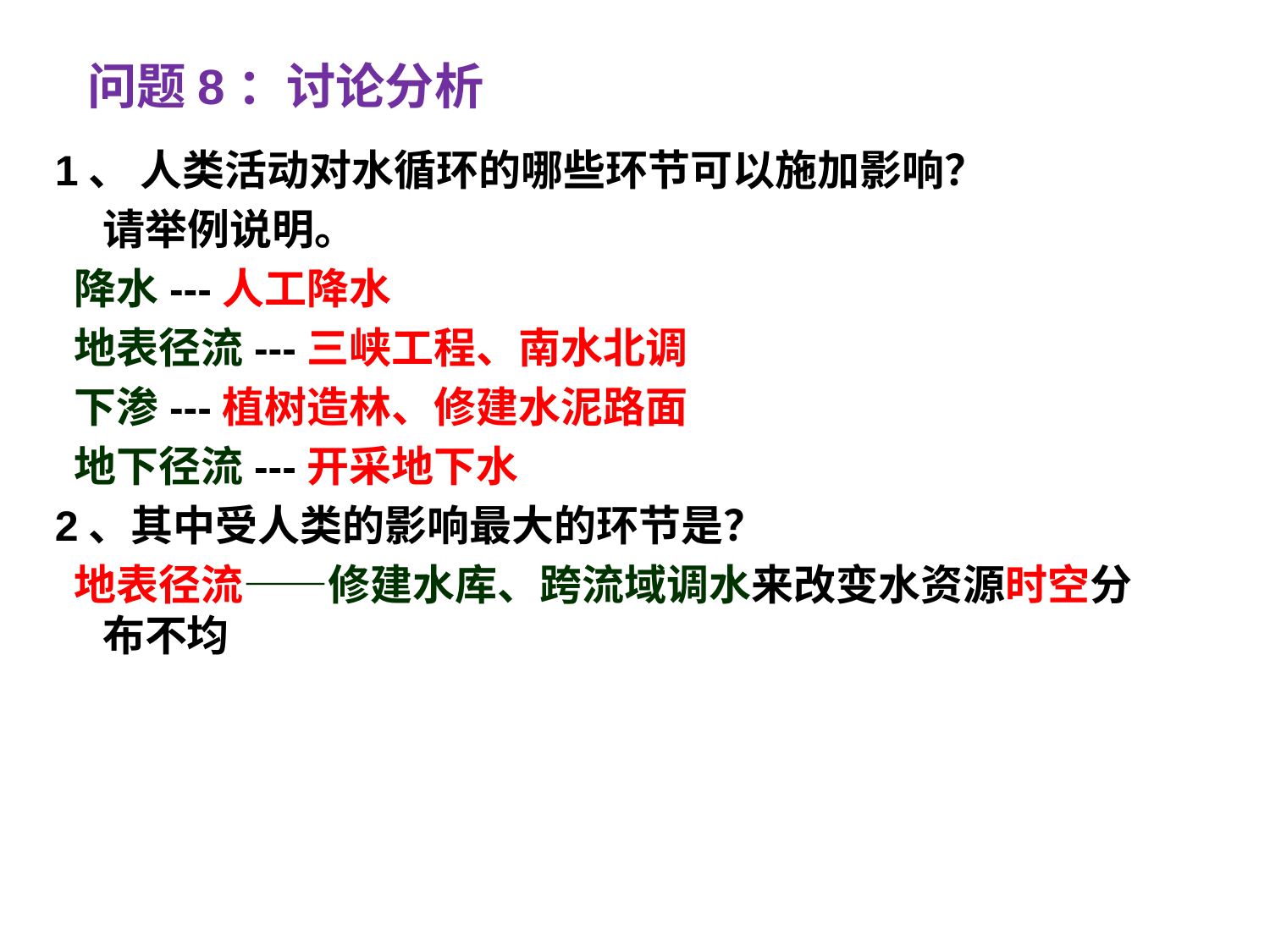

问题8：讨论分析
1、 人类活动对水循环的哪些环节可以施加影响？
    请举例说明。
 降水---人工降水
 地表径流---三峡工程、南水北调
 下渗---植树造林、修建水泥路面
 地下径流---开采地下水
2、其中受人类的影响最大的环节是？
 地表径流——修建水库、跨流域调水来改变水资源时空分布不均